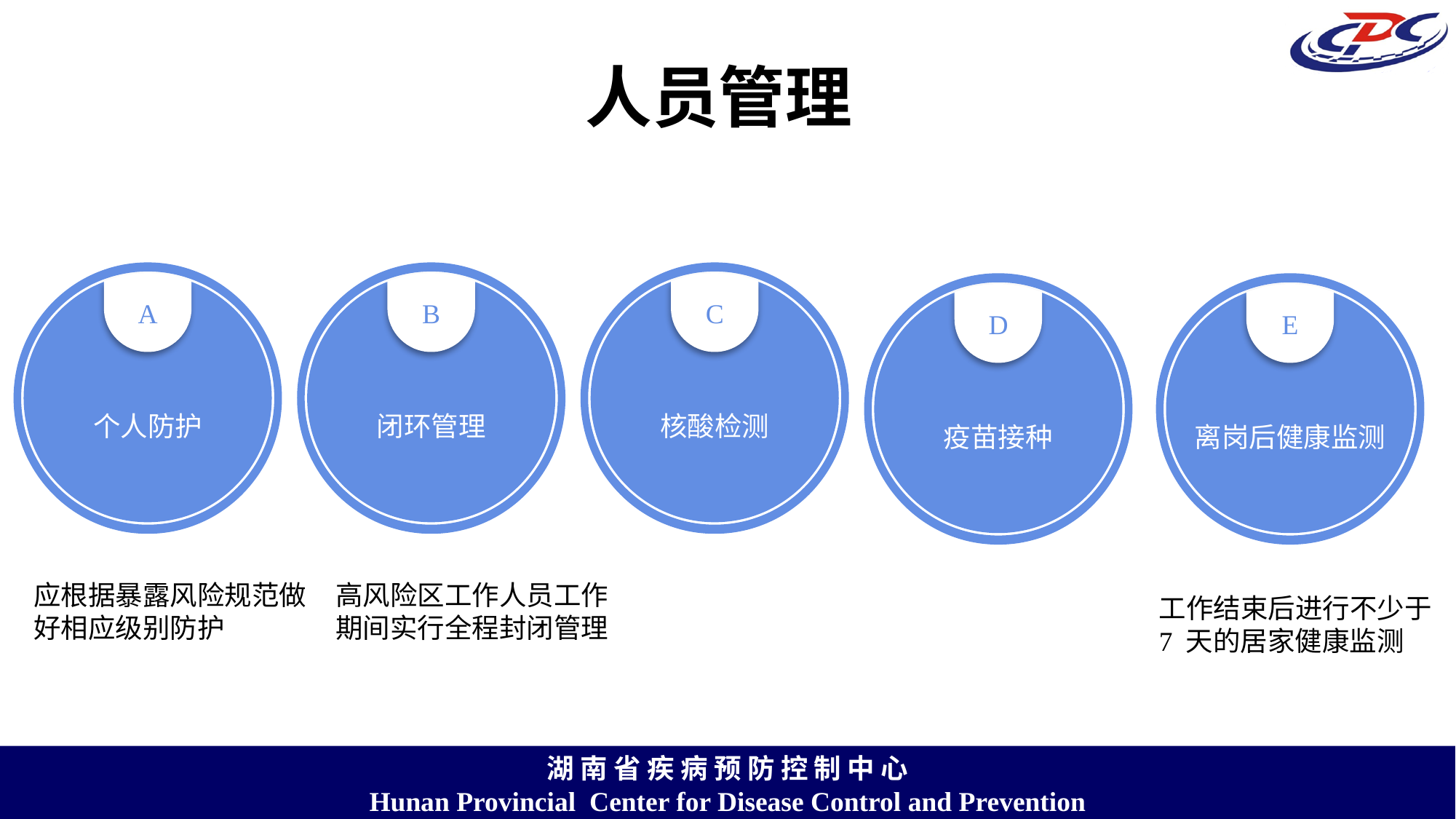

# 人员管理
个人防护
A
闭环管理
B
核酸检测
C
疫苗接种
D
离岗后健康监测
E
应根据暴露风险规范做好相应级别防护
高风险区工作人员工作期间实行全程封闭管理
工作结束后进行不少于 7 天的居家健康监测